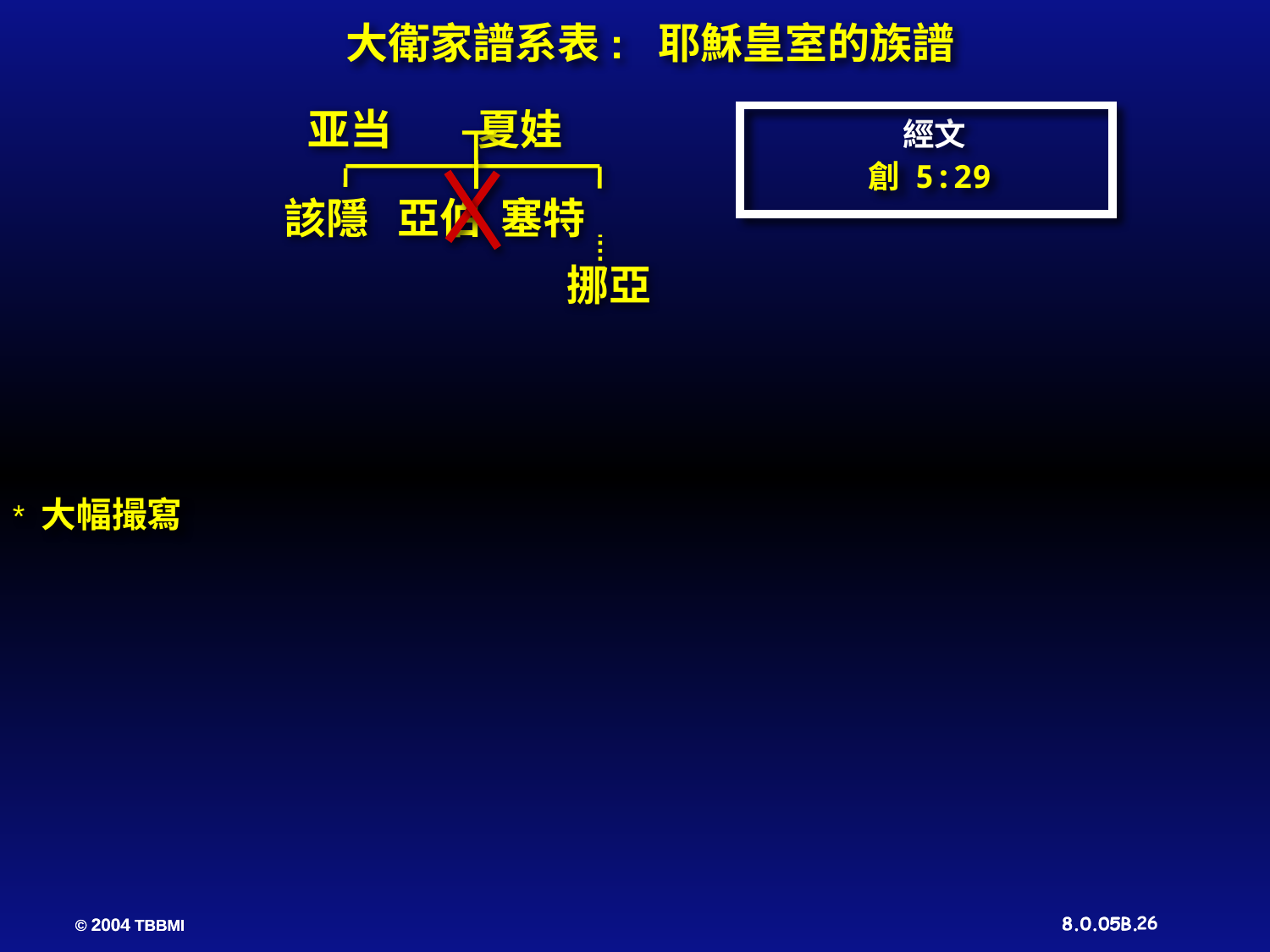

大衛家譜系表:  耶穌皇室的族譜
亚当         夏娃

經文

創 5:29

該隱   亞伯  塞特

  挪亞
* 大幅撮寫

26